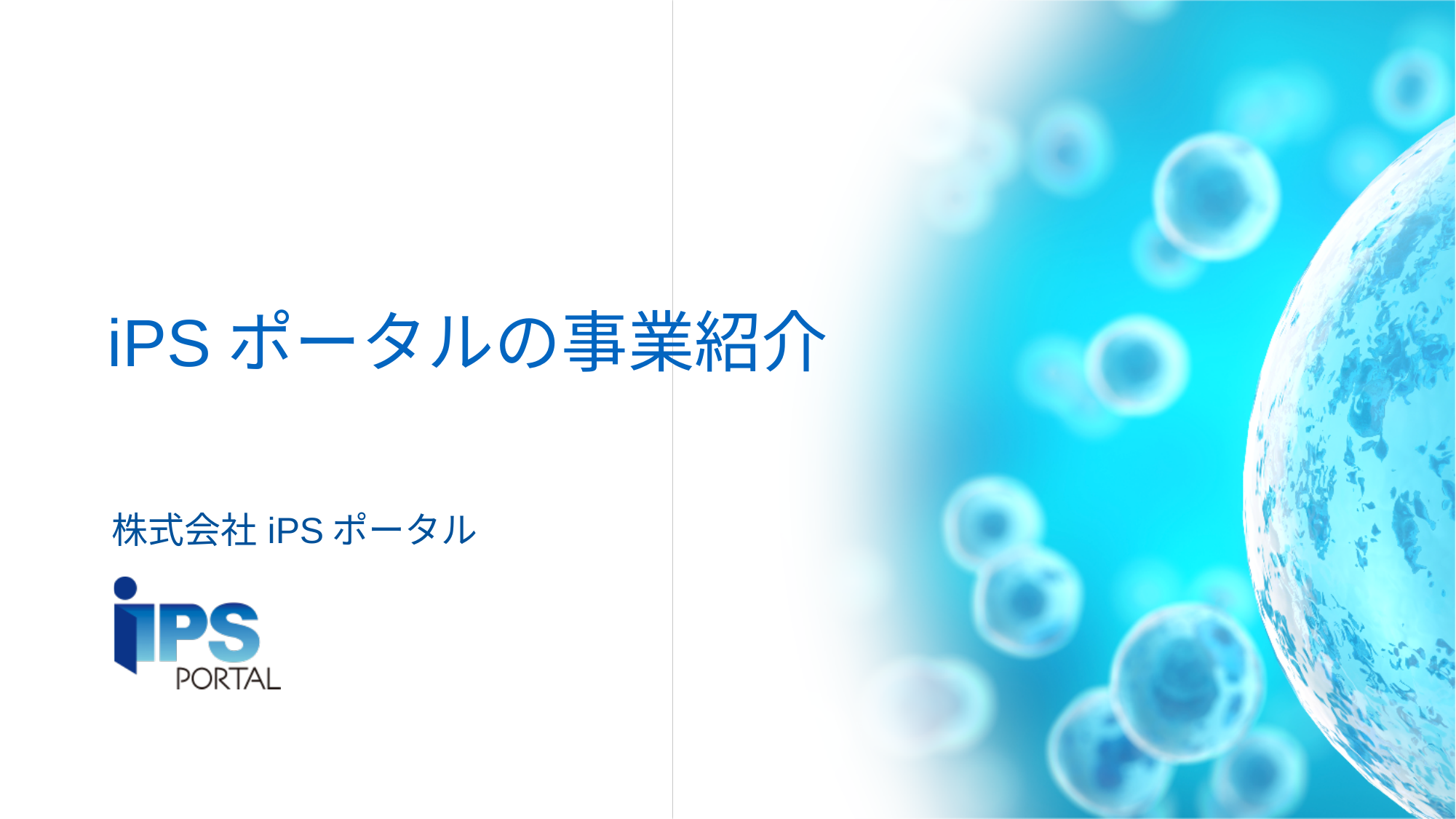

iPSポータルの事業紹介
| 株式会社iPSポータル |
| --- |